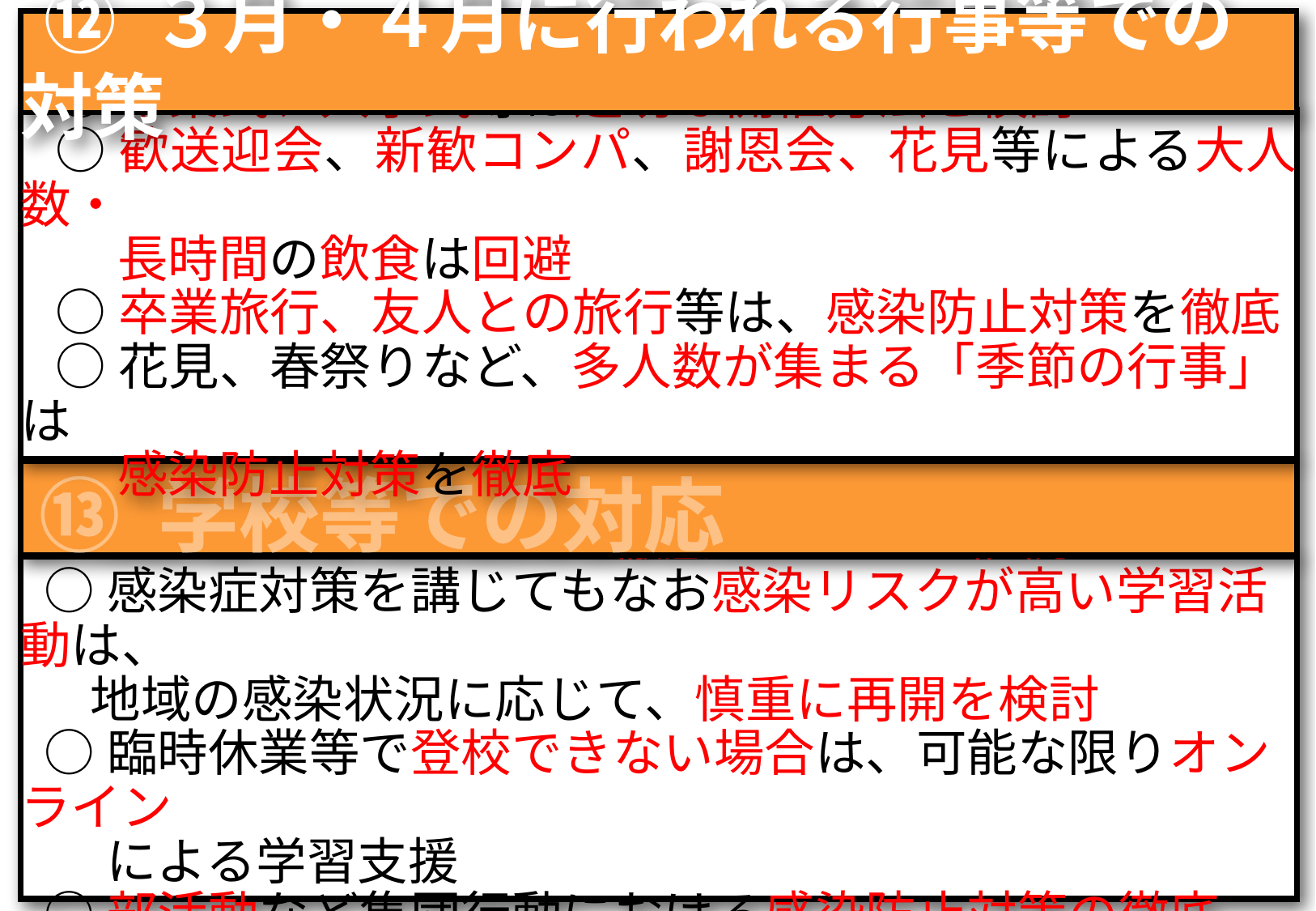

⑫ ３月・４月に行われる行事等での対策
○卒業式、入学式等は適切な開催方法を検討
○歓送迎会、新歓コンパ、謝恩会、花見等による大人数・
　 長時間の飲食は回避
○卒業旅行、友人との旅行等は、感染防止対策を徹底
○花見、春祭りなど、多人数が集まる「季節の行事」は
　 感染防止対策を徹底
 ⑬ 学校等での対応
○健康観察・感染防止を徹底し教育活動継続
○感染症対策を講じてもなお感染リスクが高い学習活動は、
   地域の感染状況に応じて、慎重に再開を検討
○臨時休業等で登校できない場合は、可能な限りオンライン
　 による学習支援
○部活動など集団行動における感染防止対策の徹底